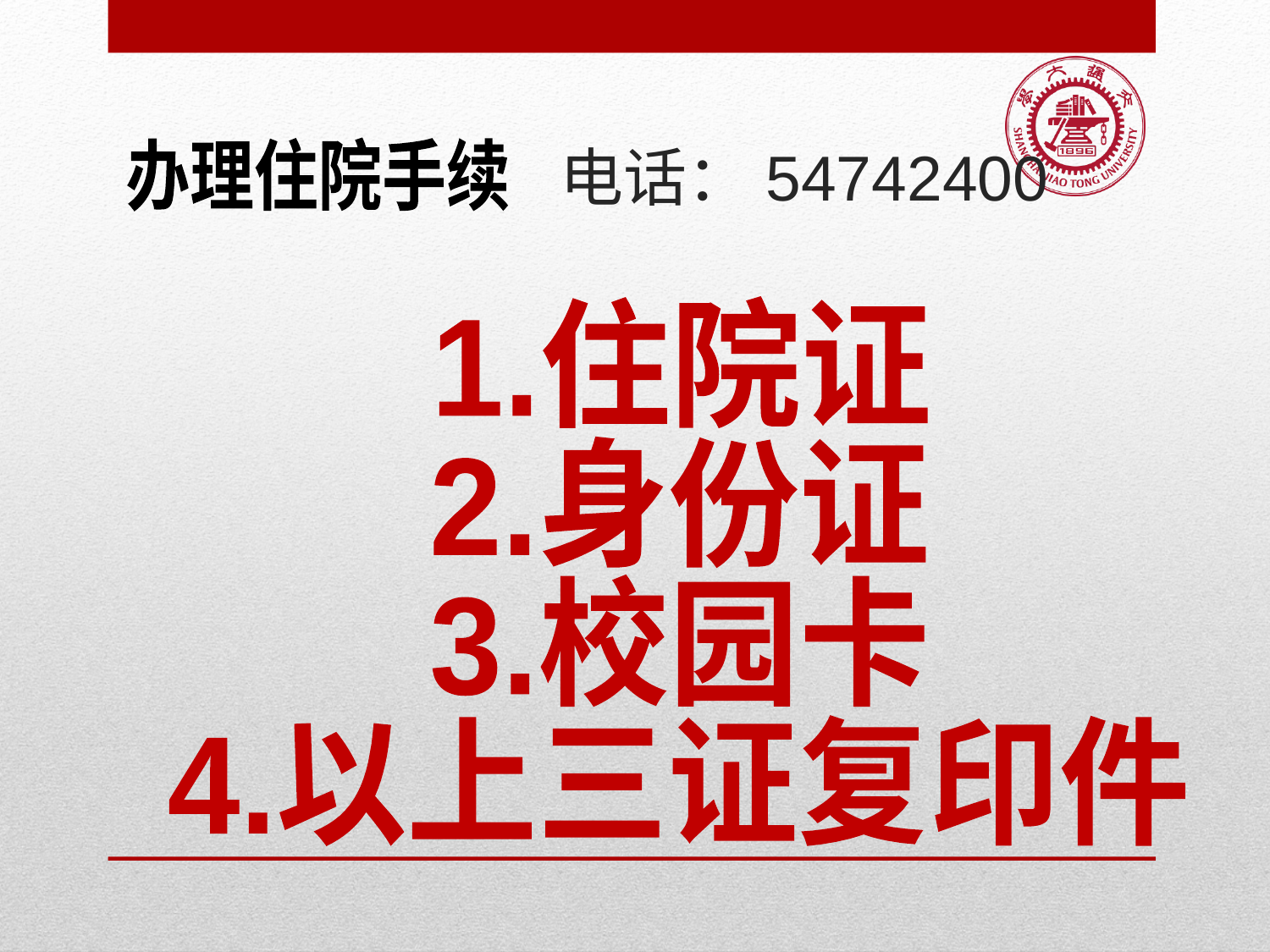

# 电话：54742400
办理住院手续
1.住院证
2.身份证
3.校园卡
4.以上三证复印件